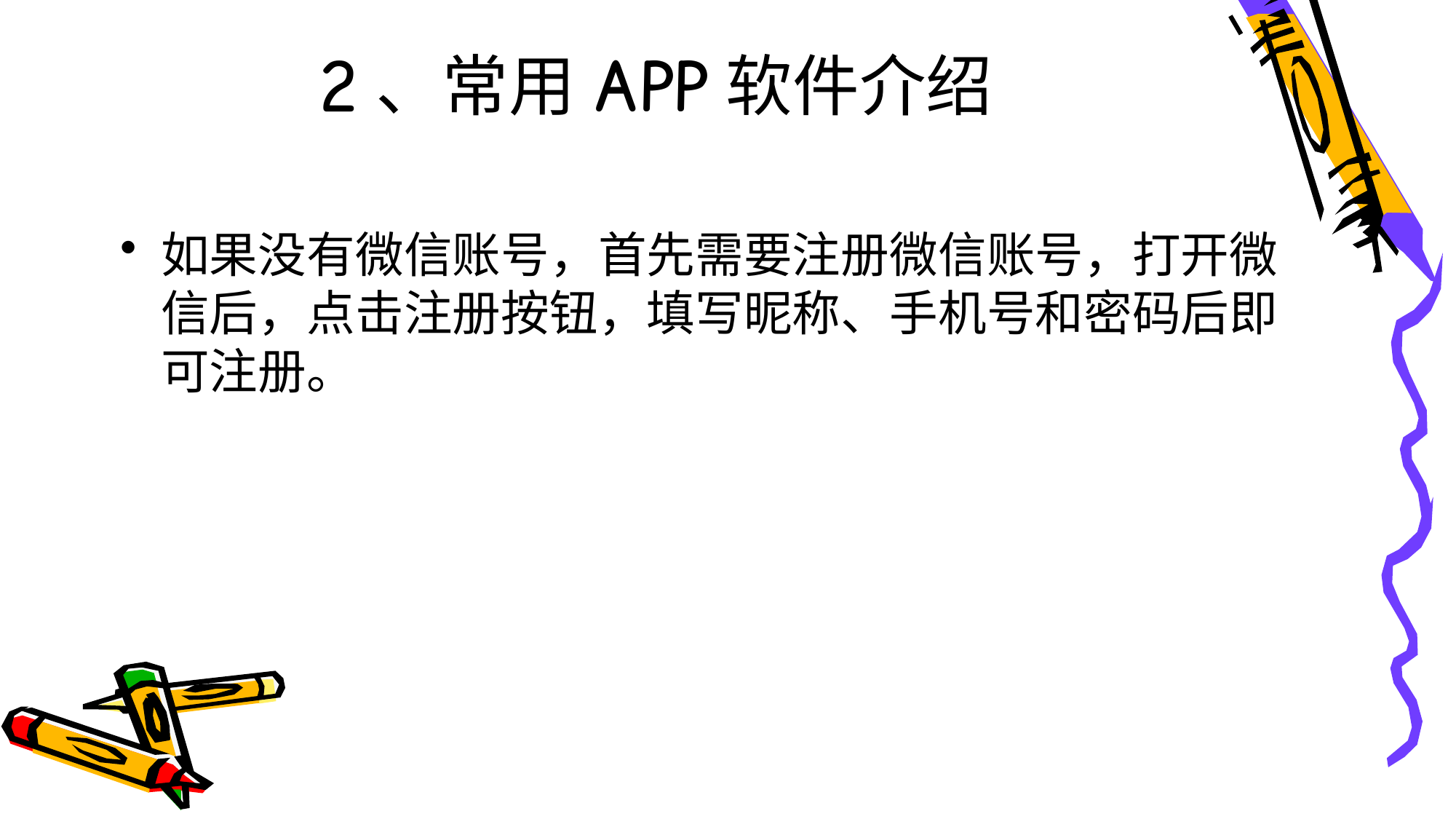

# 2、常用APP软件介绍
如果没有微信账号，首先需要注册微信账号，打开微信后，点击注册按钮，填写昵称、手机号和密码后即可注册。